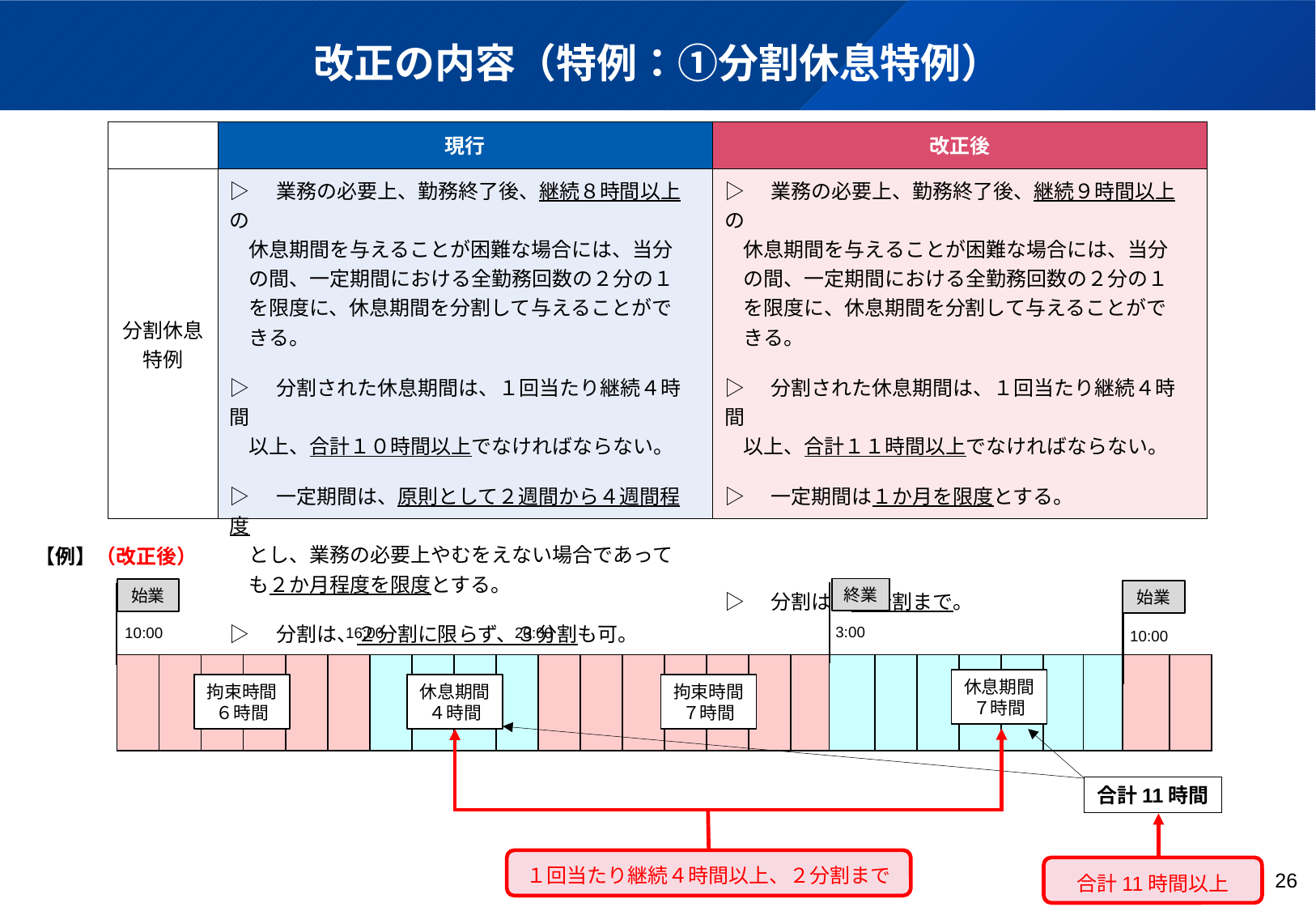

改正の内容（特例：①分割休息特例）
|  | 現行 | 改正後 |
| --- | --- | --- |
| 分割休息 特例 | ▷　業務の必要上、勤務終了後、継続８時間以上の 休息期間を与えることが困難な場合には、当分 の間、一定期間における全勤務回数の２分の１ を限度に、休息期間を分割して与えることがで きる。 ▷　分割された休息期間は、１回当たり継続４時間 以上、合計１０時間以上でなければならない。 ▷　一定期間は、原則として２週間から４週間程度 とし、業務の必要上やむをえない場合であって も２か月程度を限度とする。 ▷　分割は、２分割に限らず、３分割も可。 | ▷　業務の必要上、勤務終了後、継続９時間以上の 休息期間を与えることが困難な場合には、当分 の間、一定期間における全勤務回数の２分の１ を限度に、休息期間を分割して与えることがで きる。 ▷　分割された休息期間は、１回当たり継続４時間 以上、合計１１時間以上でなければならない。 ▷　一定期間は１か月を限度とする。 ▷　分割は、２分割まで。 |
【例】（改正後）
終業
始業
始業
3:00
20:00
10:00
16:00
10:00
|  |  |  |  |  |  |  |  |  |  |  |  |  |  |  |  |  |  |  |  |  |  |  |  |  |  |
| --- | --- | --- | --- | --- | --- | --- | --- | --- | --- | --- | --- | --- | --- | --- | --- | --- | --- | --- | --- | --- | --- | --- | --- | --- | --- |
休息期間
７時間
拘束時間
７時間
拘束時間
６時間
休息期間
４時間
合計11時間
１回当たり継続４時間以上、２分割まで
合計11時間以上
26